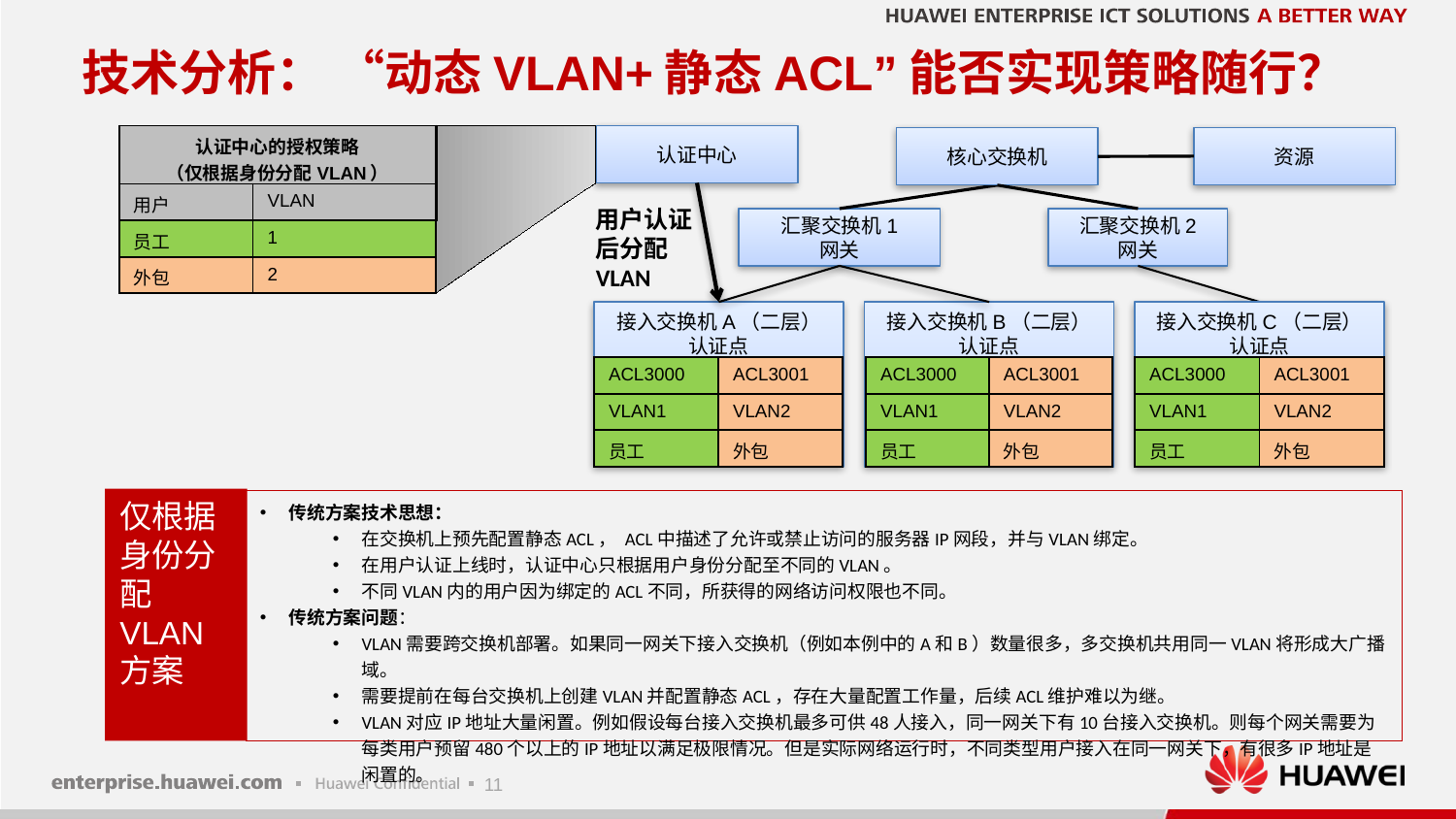

# 技术分析： “动态VLAN+静态ACL”能否实现策略随行？
| 认证中心的授权策略 （仅根据身份分配VLAN） |  |
| --- | --- |
| 用户 | VLAN |
| 员工 | 1 |
| 外包 | 2 |
认证中心
资源
核心交换机

用户认证后分配VLAN
汇聚交换机1
网关
汇聚交换机2
网关
接入交换机A（二层）
认证点
接入交换机B（二层）
认证点
接入交换机C（二层）
认证点
| ACL3000 | ACL3001 |
| --- | --- |
| VLAN1 | VLAN2 |
| 员工 | 外包 |
| ACL3000 | ACL3001 |
| --- | --- |
| VLAN1 | VLAN2 |
| 员工 | 外包 |
| ACL3000 | ACL3001 |
| --- | --- |
| VLAN1 | VLAN2 |
| 员工 | 外包 |
仅根据身份分配VLAN方案
传统方案技术思想：
在交换机上预先配置静态ACL， ACL中描述了允许或禁止访问的服务器IP网段，并与VLAN绑定。
在用户认证上线时，认证中心只根据用户身份分配至不同的VLAN。
不同VLAN内的用户因为绑定的ACL不同，所获得的网络访问权限也不同。
传统方案问题：
VLAN需要跨交换机部署。如果同一网关下接入交换机（例如本例中的A和B）数量很多，多交换机共用同一VLAN将形成大广播域。
需要提前在每台交换机上创建VLAN并配置静态ACL，存在大量配置工作量，后续ACL维护难以为继。
VLAN对应IP地址大量闲置。例如假设每台接入交换机最多可供48人接入，同一网关下有10台接入交换机。则每个网关需要为每类用户预留480个以上的IP地址以满足极限情况。但是实际网络运行时，不同类型用户接入在同一网关下，有很多IP地址是闲置的。